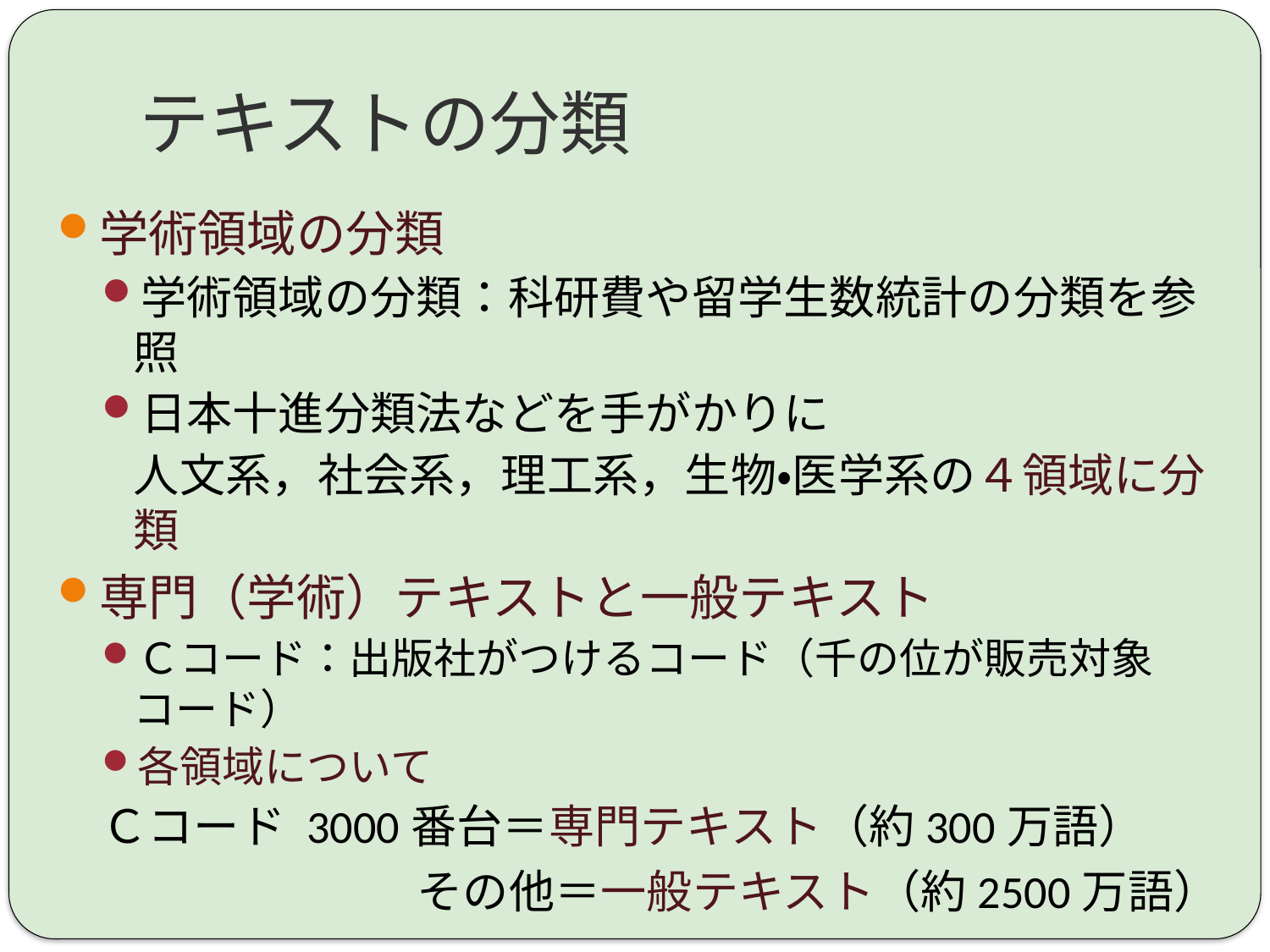

# テキストの分類
学術領域の分類
学術領域の分類：科研費や留学生数統計の分類を参照
日本十進分類法などを手がかりに
	人文系，社会系，理工系，生物・医学系の４領域に分類
専門（学術）テキストと一般テキスト
Ｃコード：出版社がつけるコード（千の位が販売対象コード）
各領域について
Ｃコード 3000番台＝専門テキスト（約300万語）
	　　　　　　　その他＝一般テキスト（約2500万語）